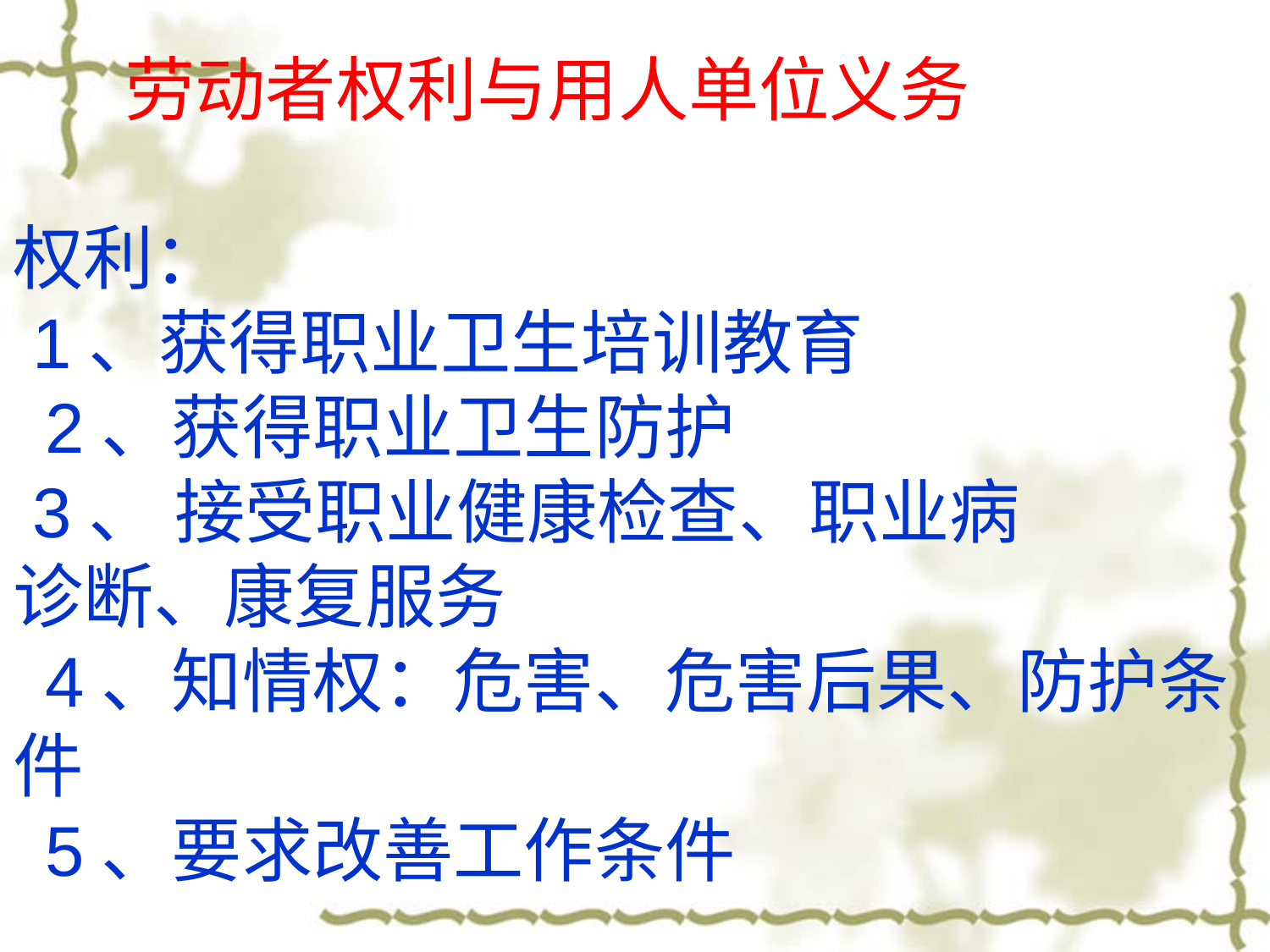

劳动者权利与用人单位义务
权利：
 1、获得职业卫生培训教育
 2、获得职业卫生防护
 3、 接受职业健康检查、职业病
诊断、康复服务
 4、知情权：危害、危害后果、防护条件
 5、要求改善工作条件